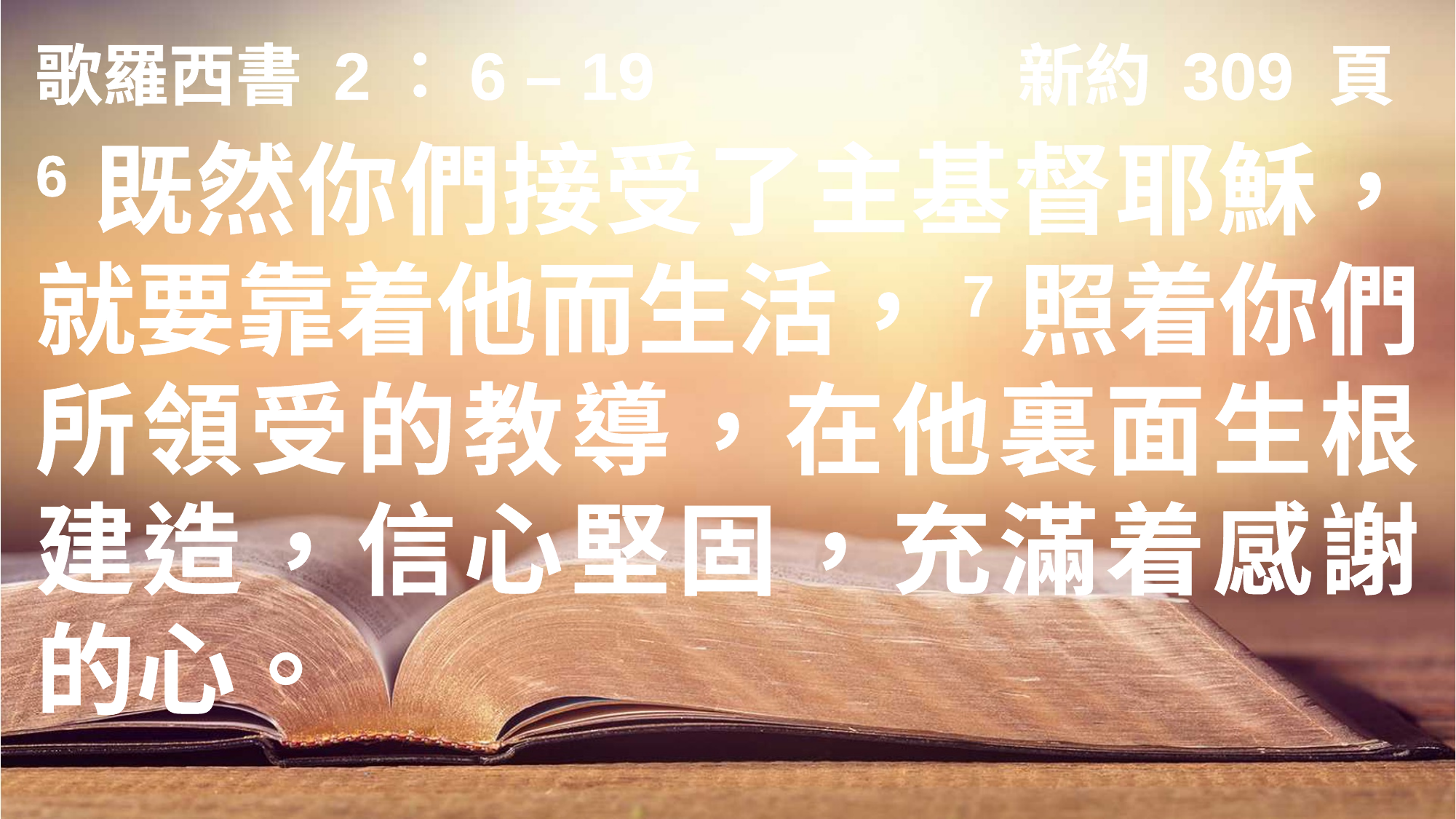

歌羅西書 2：6 – 19 				新約 309 頁
6既然你們接受了主基督耶穌，就要靠着他而生活，7照着你們所領受的教導，在他裏面生根建造，信心堅固，充滿着感謝的心。